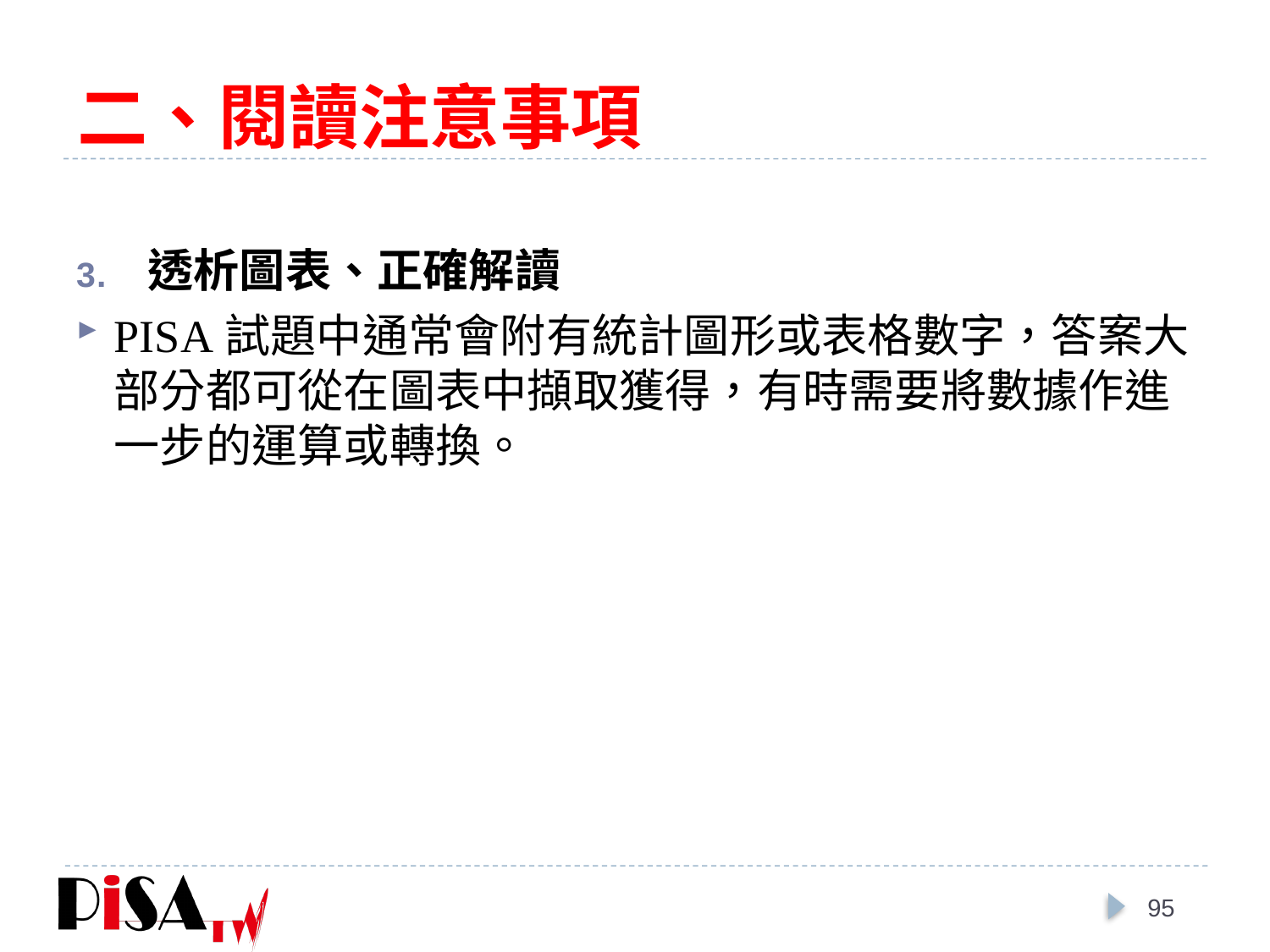

# 二、閱讀注意事項

透析圖表、正確解讀
PISA試題中通常會附有統計圖形或表格數字，答案大部分都可從在圖表中擷取獲得，有時需要將數據作進一步的運算或轉換。

95